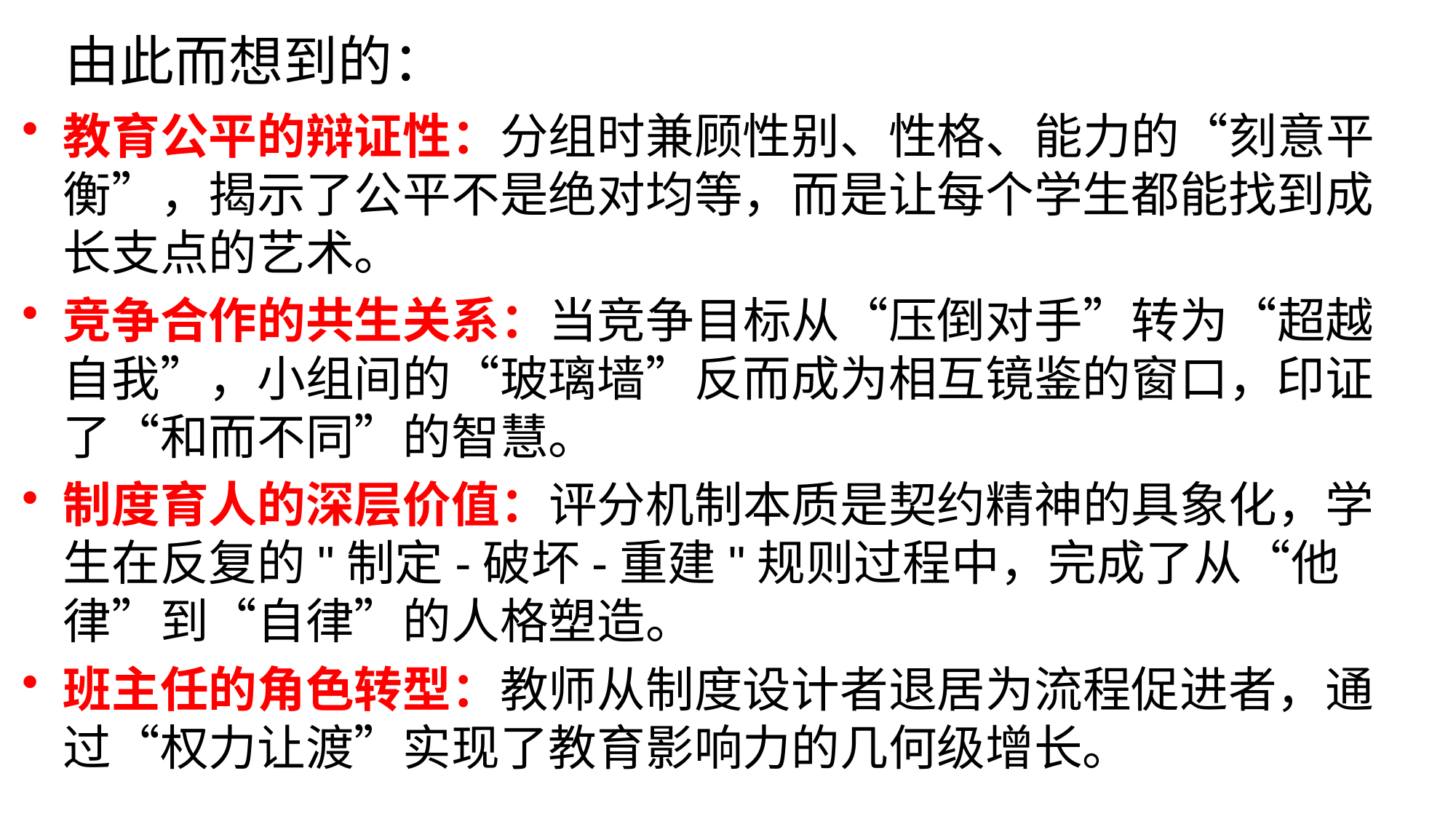

# 由此而想到的：
教育公平的辩证性：分组时兼顾性别、性格、能力的“刻意平衡”，揭示了公平不是绝对均等，而是让每个学生都能找到成长支点的艺术。
竞争合作的共生关系：当竞争目标从“压倒对手”转为“超越自我”，小组间的“玻璃墙”反而成为相互镜鉴的窗口，印证了“和而不同”的智慧。
制度育人的深层价值：评分机制本质是契约精神的具象化，学生在反复的"制定-破坏-重建"规则过程中，完成了从“他律”到“自律”的人格塑造。
班主任的角色转型：教师从制度设计者退居为流程促进者，通过“权力让渡”实现了教育影响力的几何级增长。